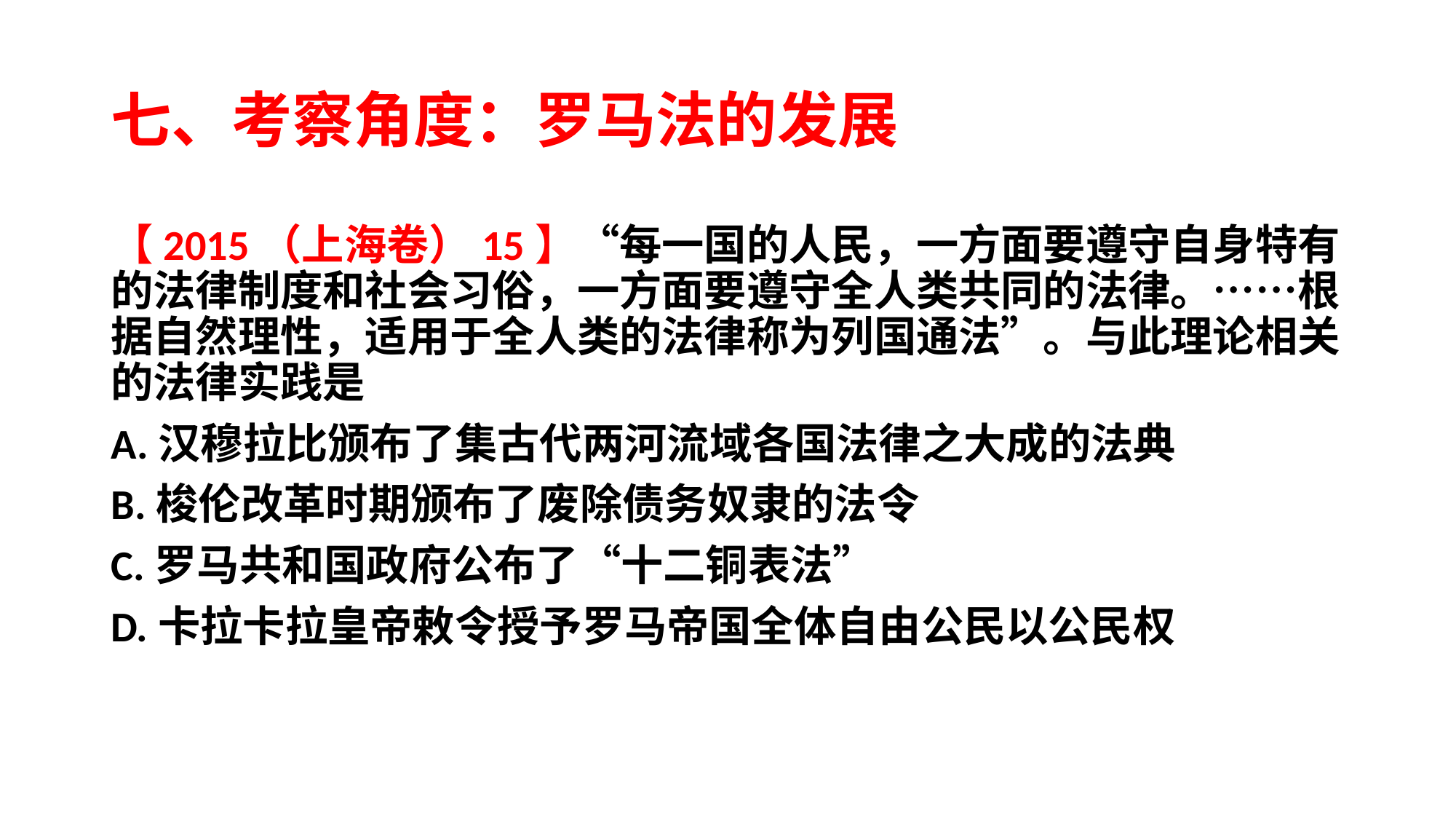

# 七、考察角度：罗马法的发展
【2015（上海卷）15】“每一国的人民，一方面要遵守自身特有的法律制度和社会习俗，一方面要遵守全人类共同的法律。……根据自然理性，适用于全人类的法律称为列国通法”。与此理论相关的法律实践是
A.汉穆拉比颁布了集古代两河流域各国法律之大成的法典
B.梭伦改革时期颁布了废除债务奴隶的法令
C.罗马共和国政府公布了“十二铜表法”
D.卡拉卡拉皇帝敕令授予罗马帝国全体自由公民以公民权